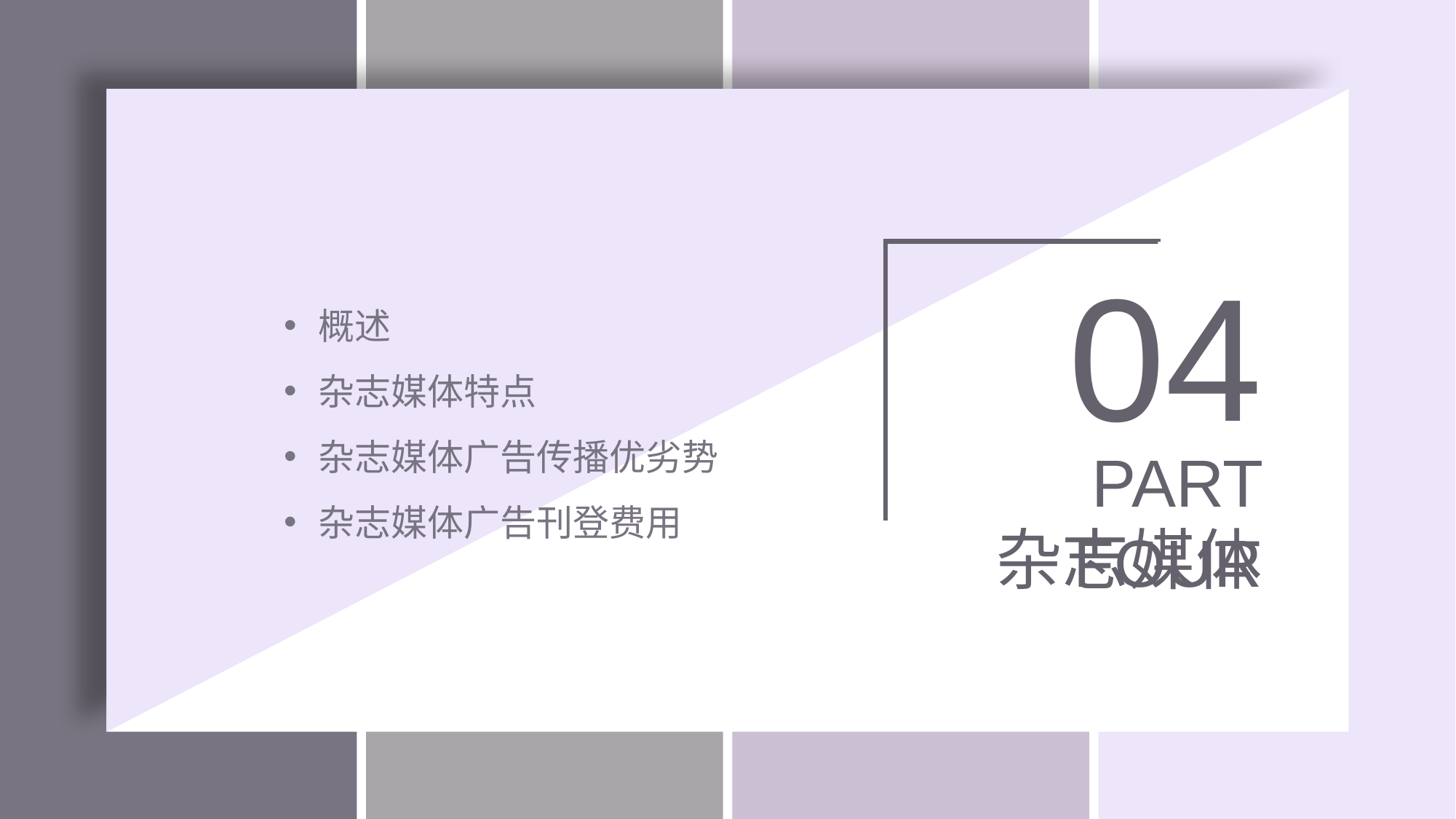

04
概述
杂志媒体特点
杂志媒体广告传播优劣势
杂志媒体广告刊登费用
PART FOUR
 杂志媒体